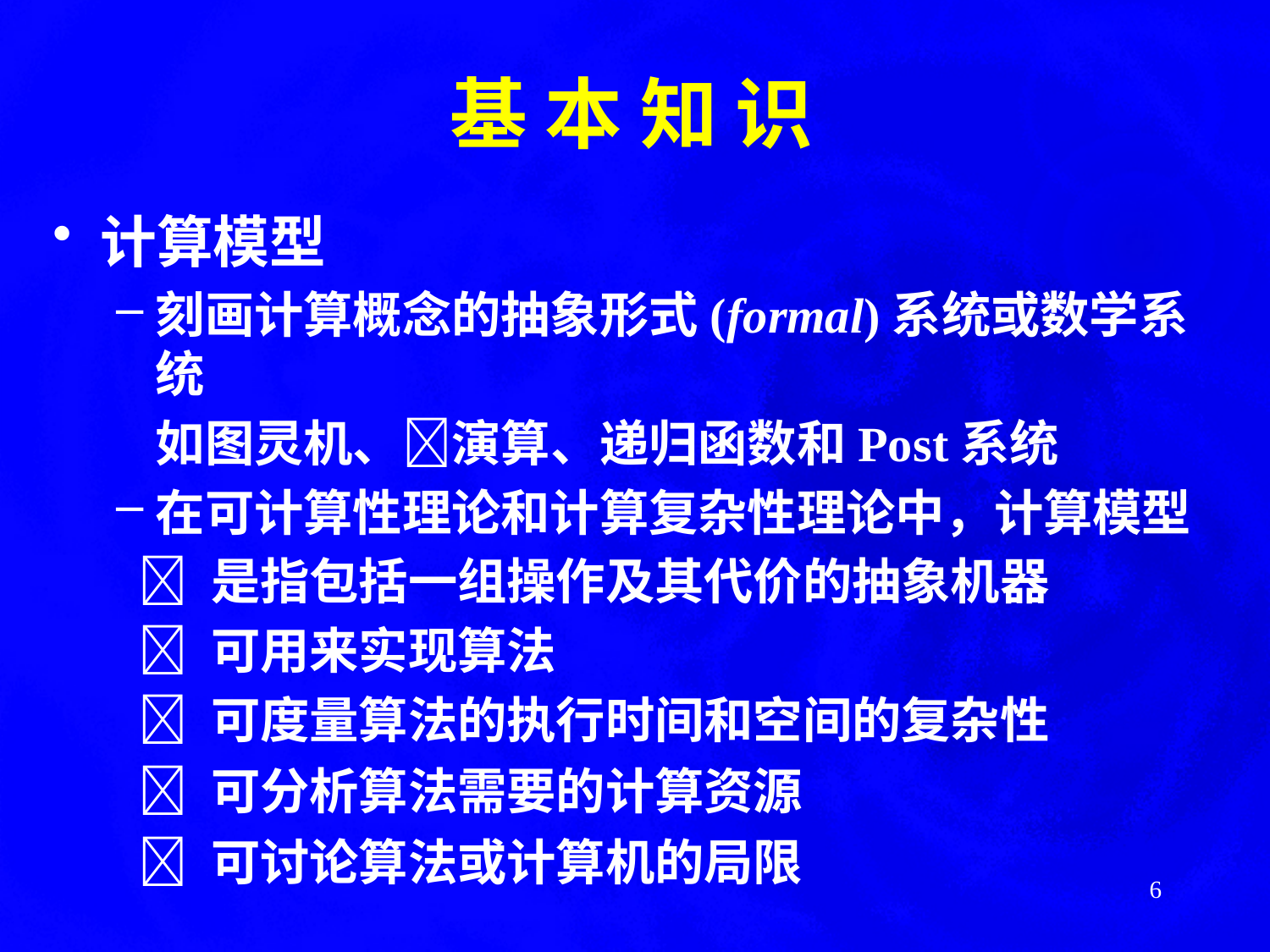

基 本 知 识
计算模型
刻画计算概念的抽象形式(formal)系统或数学系统
	如图灵机、λ演算、递归函数和Post系统
在可计算性理论和计算复杂性理论中，计算模型
  • 是指包括一组操作及其代价的抽象机器
  • 可用来实现算法
  • 可度量算法的执行时间和空间的复杂性
  • 可分析算法需要的计算资源
  • 可讨论算法或计算机的局限

6